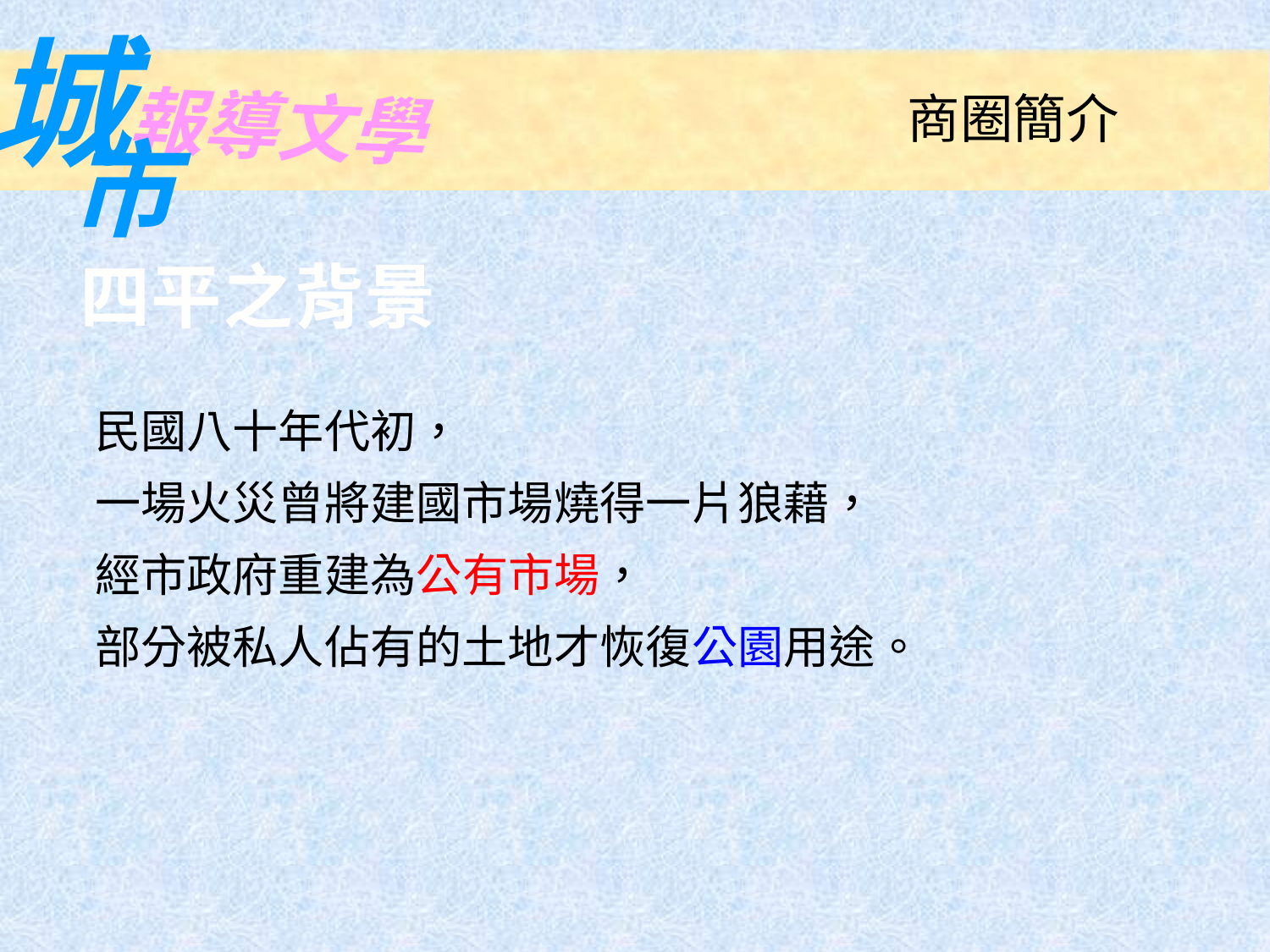

城

報導文學
市
商圈簡介
四平之背景
民國八十年代初，

一場火災曾將建國市場燒得一片狼藉，

經市政府重建為公有市場，

部分被私人佔有的土地才恢復公園用途。